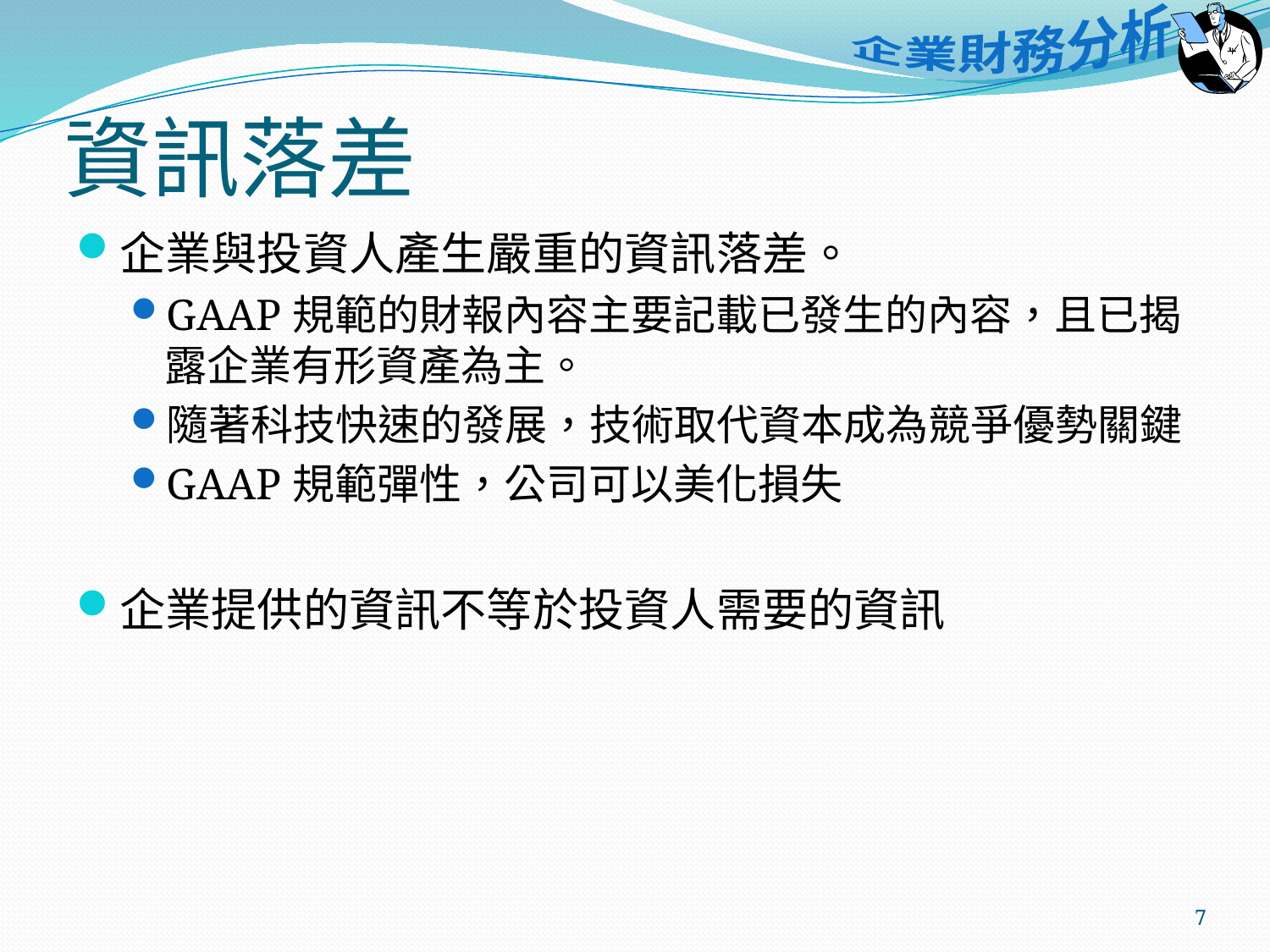

# 資訊落差
企業與投資人產生嚴重的資訊落差。
GAAP規範的財報內容主要記載已發生的內容，且已揭露企業有形資產為主。
隨著科技快速的發展，技術取代資本成為競爭優勢關鍵
GAAP規範彈性，公司可以美化損失

企業提供的資訊不等於投資人需要的資訊
7